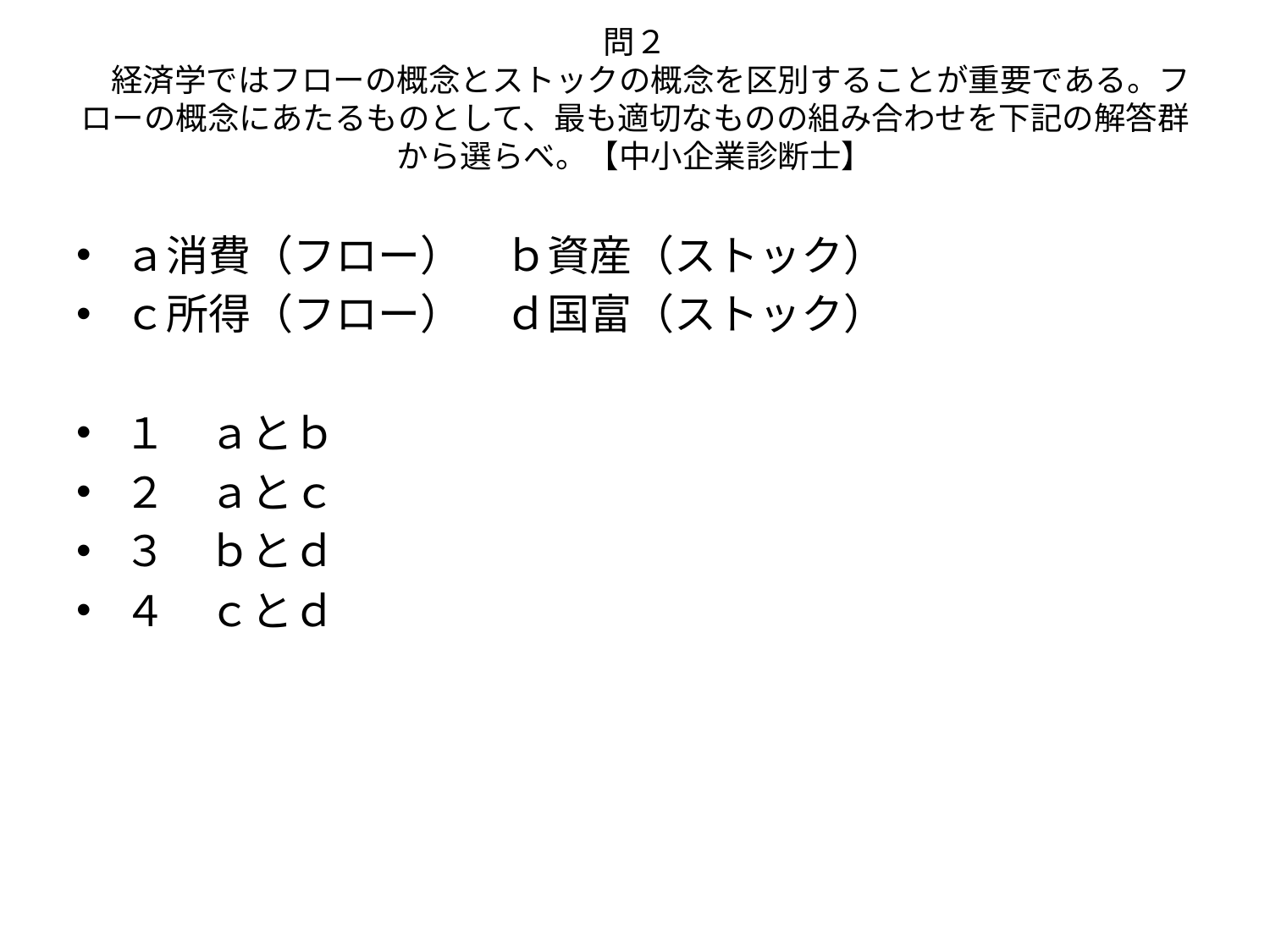

# 問２ 　経済学ではフローの概念とストックの概念を区別することが重要である。フローの概念にあたるものとして、最も適切なものの組み合わせを下記の解答群から選らべ。【中小企業診断士】
ａ消費（フロー）　ｂ資産（ストック）
ｃ所得（フロー）　ｄ国富（ストック）

１　ａとｂ
２　ａとｃ
３　ｂとｄ
４　ｃとｄ